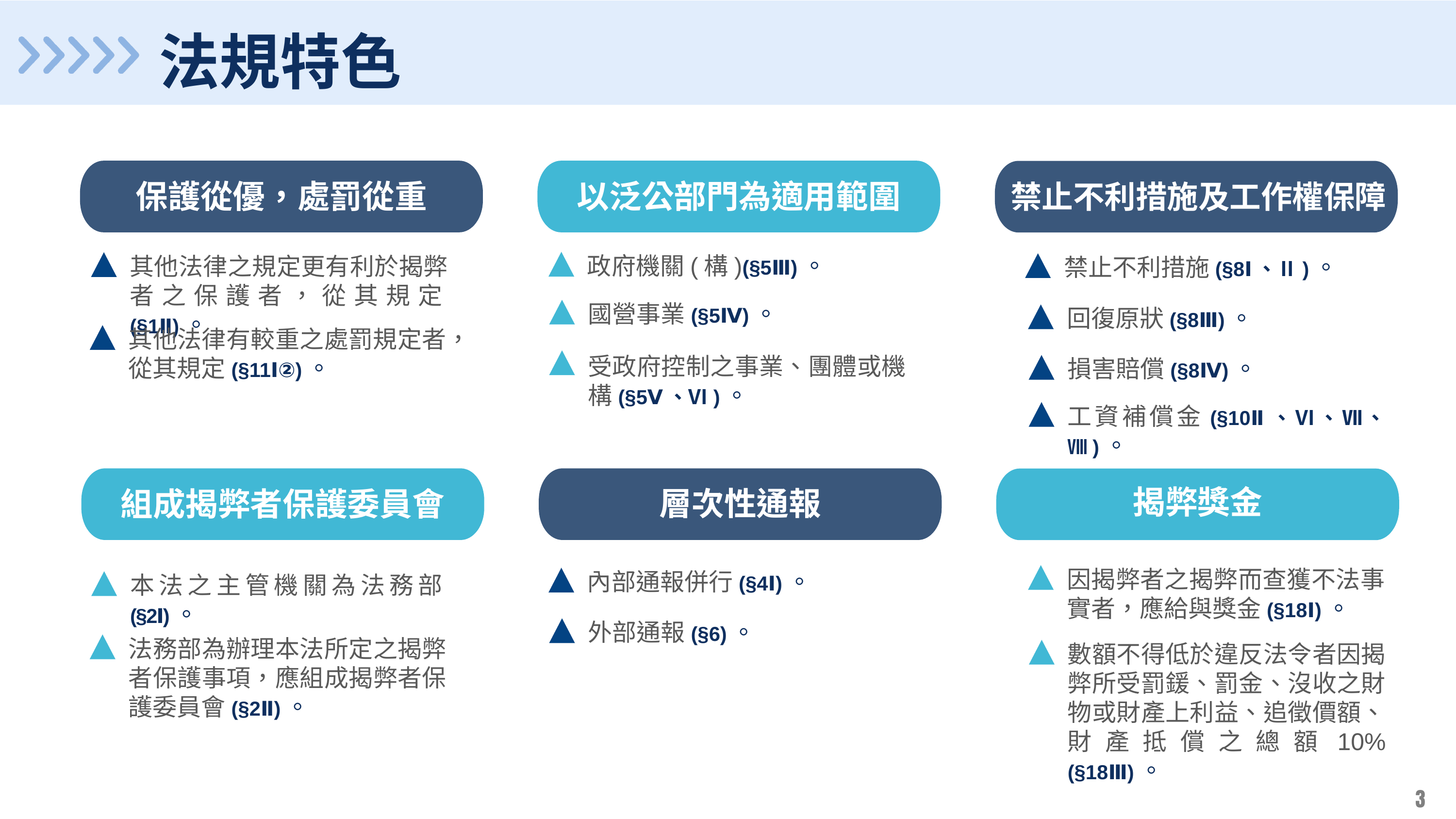

法規特色

保護從優，處罰從重

以泛公部門為適用範圍

禁止不利措施及工作權保障
政府機關(構)(§5Ⅲ)。
其他法律之規定更有利於揭弊者之保護者，從其規定(§1Ⅱ)。
禁止不利措施(§8Ⅰ、Ⅱ)。

國營事業(§5Ⅳ)。
回復原狀(§8Ⅲ)。

其他法律有較重之處罰規定者，從其規定(§11Ⅰ②)。

受政府控制之事業、團體或機構(§5Ⅴ、Ⅵ)。
損害賠償(§8Ⅳ)。

工資補償金(§10Ⅱ、Ⅵ、Ⅶ、Ⅷ)。

組成揭弊者保護委員會

層次性通報

揭弊獎金
因揭弊者之揭弊而查獲不法事實者，應給與獎金(§18Ⅰ)。
內部通報併行(§4Ⅰ)。

本法之主管機關為法務部(§2Ⅰ)。

外部通報(§6)。

法務部為辦理本法所定之揭弊者保護事項，應組成揭弊者保護委員會(§2Ⅱ)。

數額不得低於違反法令者因揭弊所受罰鍰、罰金、沒收之財物或財產上利益、追徵價額、財產抵償之總額10%(§18Ⅲ)。

3